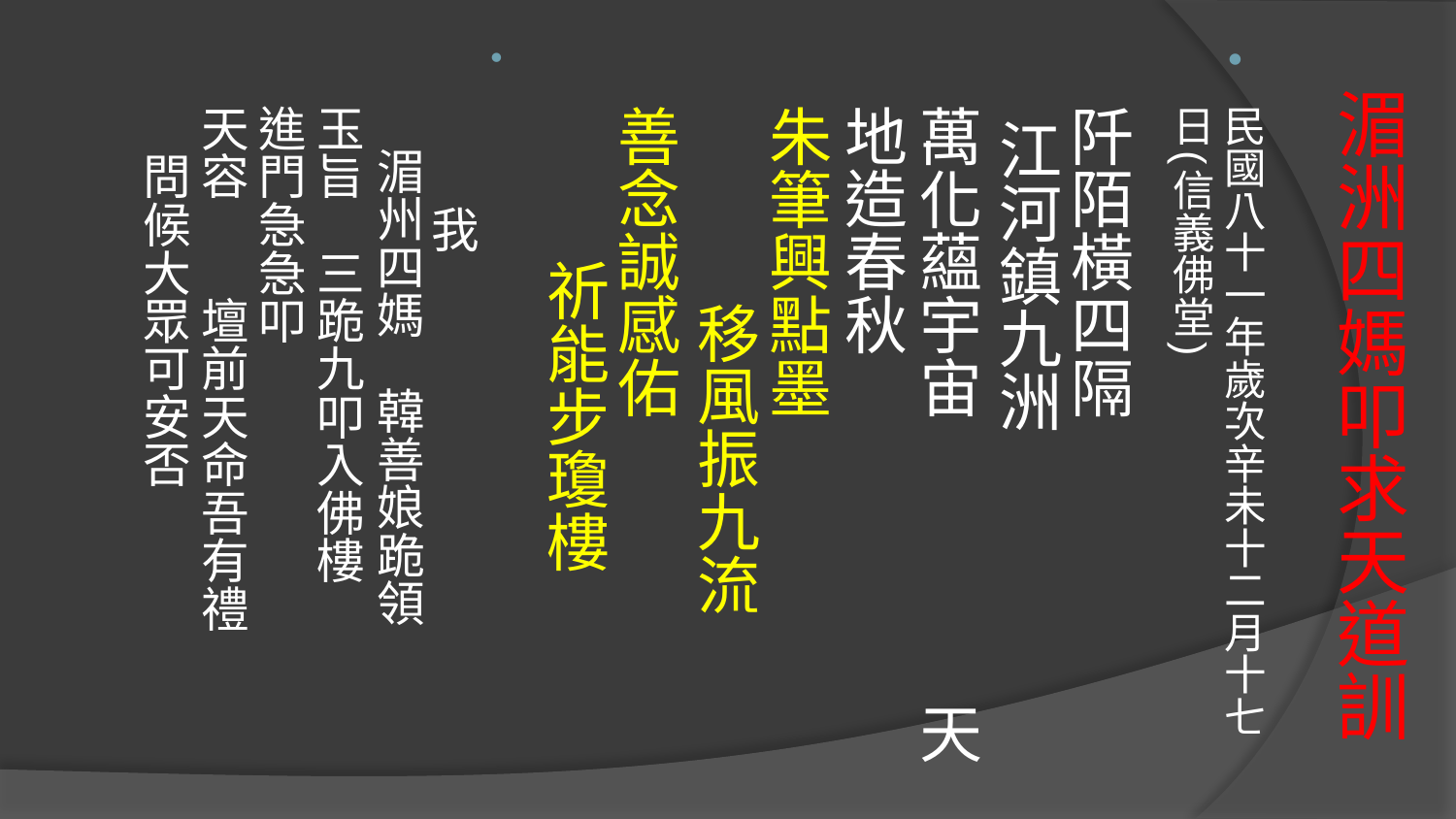

民國八十一年歲次辛未十二月十七日(信義佛堂)
阡陌橫四隔                           江河鎮九洲
萬化蘊宇宙                    天地造春秋
朱筆興點墨                                        移風振九流
善念誠感佑                                     祈能步瓊樓
         我
    湄州四媽　韓善娘跪領
玉旨　三跪九叩入佛樓　　　進門急急叩
天容　　壇前天命吾有禮　　　問候大眾可安否
# 湄洲四媽叩求天道訓